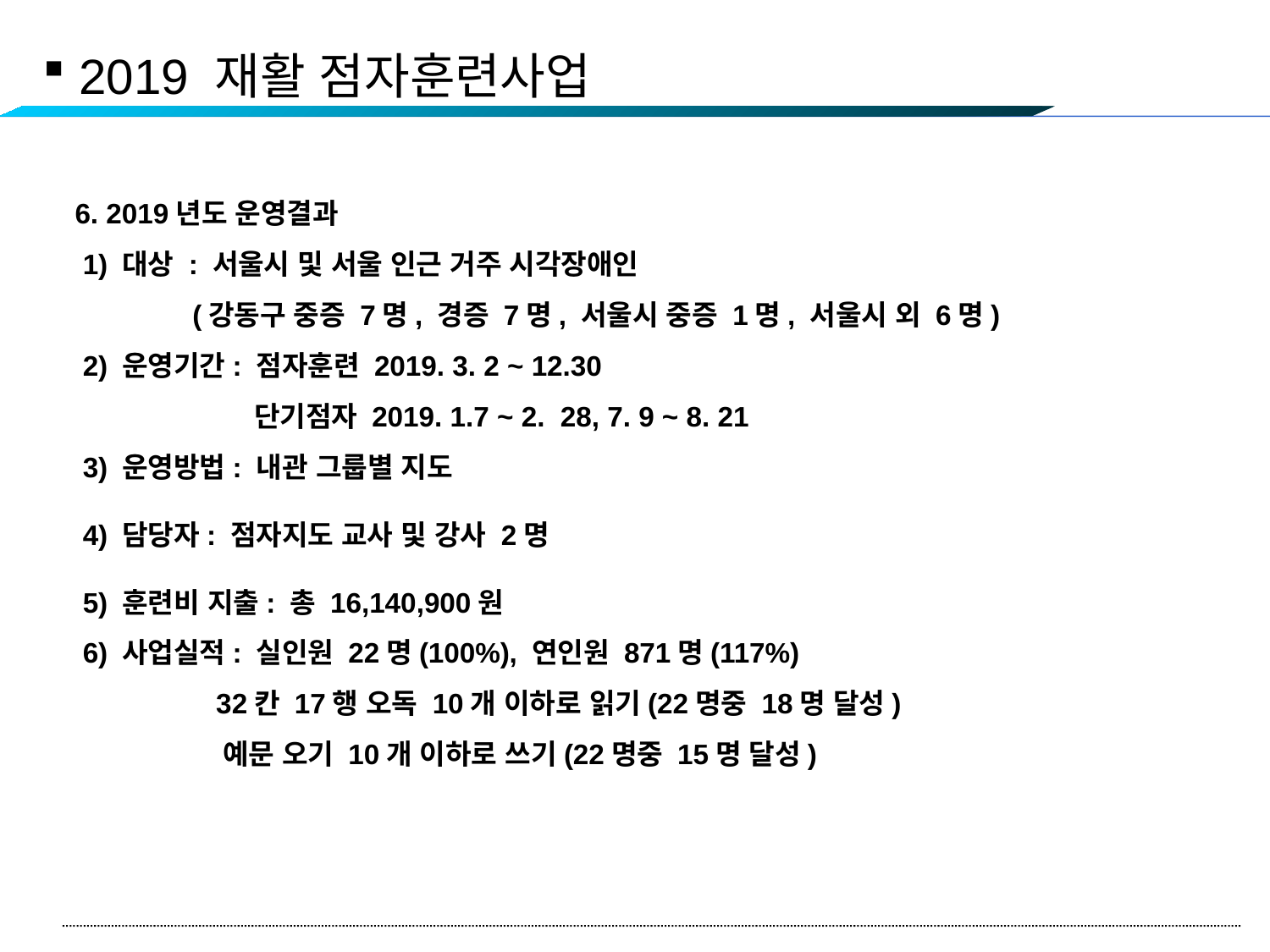

2019 재활 점자훈련사업

6. 2019년도 운영결과
 1) 대상 : 서울시 및 서울 인근 거주 시각장애인
               (강동구 중증 7명, 경증 7명, 서울시 중증 1명, 서울시 외 6명)
 2) 운영기간: 점자훈련 2019. 3. 2 ~ 12.30
                      단기점자 2019. 1.7 ~ 2.  28, 7. 9 ~ 8. 21
 3) 운영방법: 내관 그룹별 지도
 4) 담당자: 점자지도 교사 및 강사 2명
 5) 훈련비 지출: 총 16,140,900원
 6) 사업실적: 실인원 22명(100%), 연인원 871명(117%)
                  32칸 17행 오독 10개 이하로 읽기(22명중 18명 달성)
                  예문 오기 10개 이하로 쓰기(22명중 15명 달성)